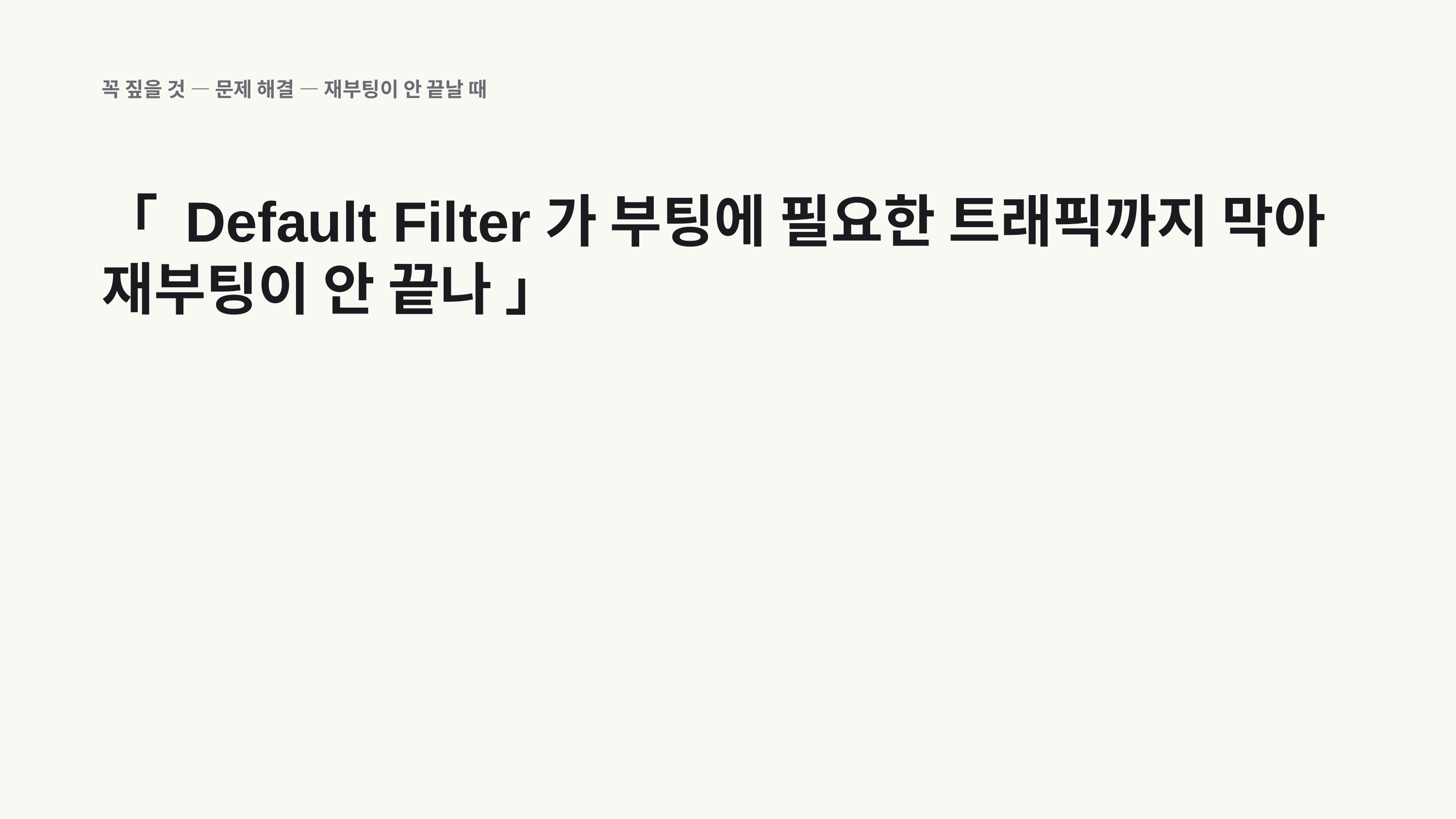

꼭 짚을 것 — 문제 해결 — 재부팅이 안 끝날 때
「 Default Filter가 부팅에 필요한 트래픽까지 막아 재부팅이 안 끝나 」